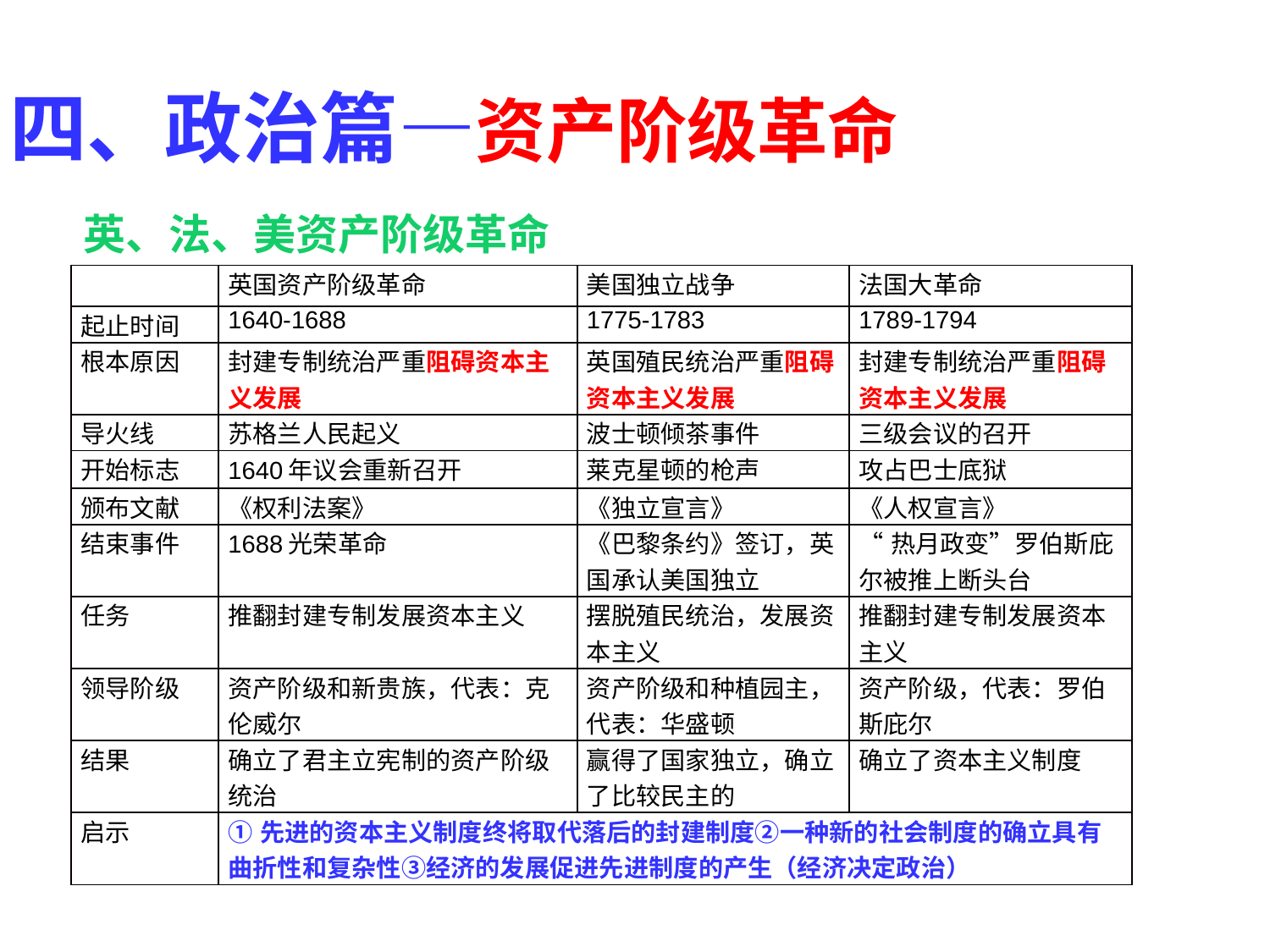

四、政治篇—资产阶级革命
英、法、美资产阶级革命
|  | 英国资产阶级革命 | 美国独立战争 | 法国大革命 |
| --- | --- | --- | --- |
| 起止时间 | 1640-1688 | 1775-1783 | 1789-1794 |
| 根本原因 | 封建专制统治严重阻碍资本主义发展 | 英国殖民统治严重阻碍资本主义发展 | 封建专制统治严重阻碍资本主义发展 |
| 导火线 | 苏格兰人民起义 | 波士顿倾茶事件 | 三级会议的召开 |
| 开始标志 | 1640年议会重新召开 | 莱克星顿的枪声 | 攻占巴士底狱 |
| 颁布文献 | 《权利法案》 | 《独立宣言》 | 《人权宣言》 |
| 结束事件 | 1688光荣革命 | 《巴黎条约》签订，英国承认美国独立 | “热月政变”罗伯斯庇尔被推上断头台 |
| 任务 | 推翻封建专制发展资本主义 | 摆脱殖民统治，发展资本主义 | 推翻封建专制发展资本主义 |
| 领导阶级 | 资产阶级和新贵族，代表：克伦威尔 | 资产阶级和种植园主，代表：华盛顿 | 资产阶级，代表：罗伯斯庇尔 |
| 结果 | 确立了君主立宪制的资产阶级统治 | 赢得了国家独立，确立了比较民主的 | 确立了资本主义制度 |
| 启示 | ①先进的资本主义制度终将取代落后的封建制度②一种新的社会制度的确立具有曲折性和复杂性③经济的发展促进先进制度的产生（经济决定政治） |  |  |